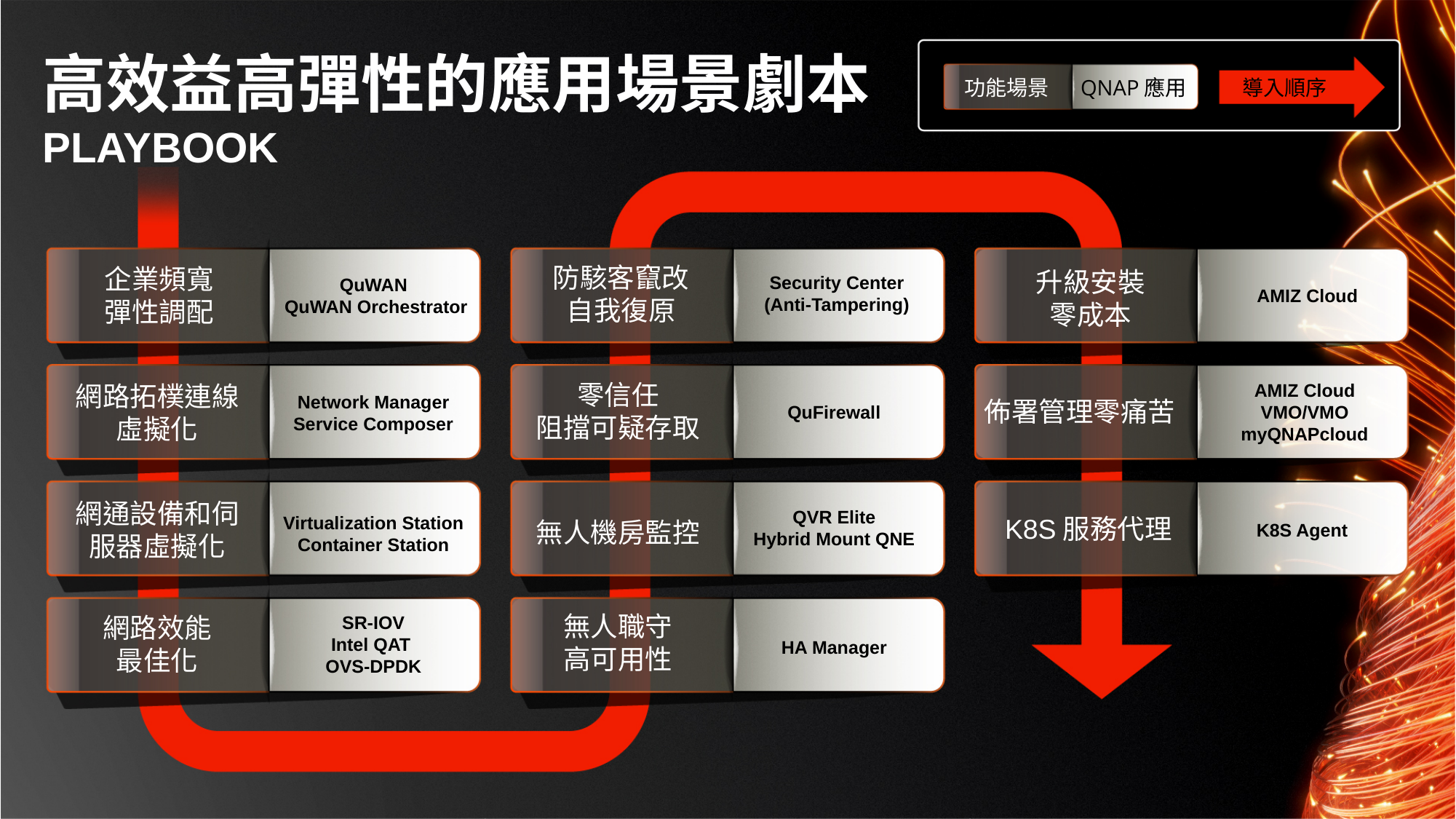

# 高效益高彈性的應用場景劇本 PLAYBOOK
導入順序
QNAP應用
功能場景
防駭客竄改
自我復原
企業頻寬
彈性調配
升級安裝
零成本
Security Center
(Anti-Tampering)
QuWAN
QuWAN Orchestrator
AMIZ Cloud
零信任
阻擋可疑存取
AMIZ Cloud VMO/VMO
myQNAPcloud
網路拓樸連線
虛擬化
Network Manager
Service Composer
佈署管理零痛苦
QuFirewall
網通設備和伺服器虛擬化
QVR Elite
Hybrid Mount QNE
Virtualization Station
Container Station
K8S服務代理
無人機房監控
K8S Agent
無人職守
高可用性
網路效能
最佳化
SR-IOV
Intel QAT
OVS-DPDK
HA Manager